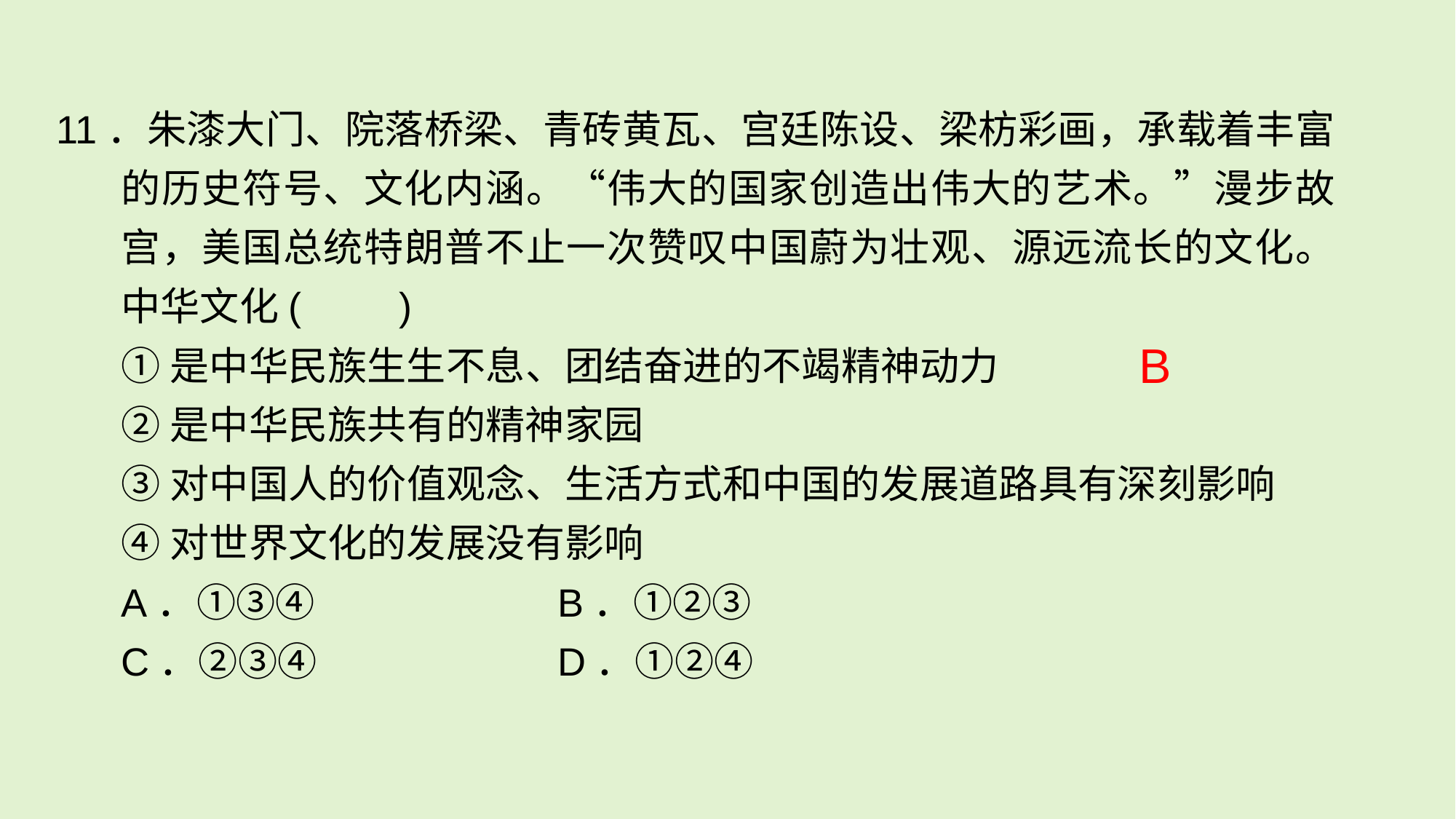

11．朱漆大门、院落桥梁、青砖黄瓦、宫廷陈设、梁枋彩画，承载着丰富的历史符号、文化内涵。“伟大的国家创造出伟大的艺术。”漫步故宫，美国总统特朗普不止一次赞叹中国蔚为壮观、源远流长的文化。中华文化(　　)
	①是中华民族生生不息、团结奋进的不竭精神动力
	②是中华民族共有的精神家园
	③对中国人的价值观念、生活方式和中国的发展道路具有深刻影响
	④对世界文化的发展没有影响
	A．①③④  			B．①②③
	C．②③④  			D．①②④
B